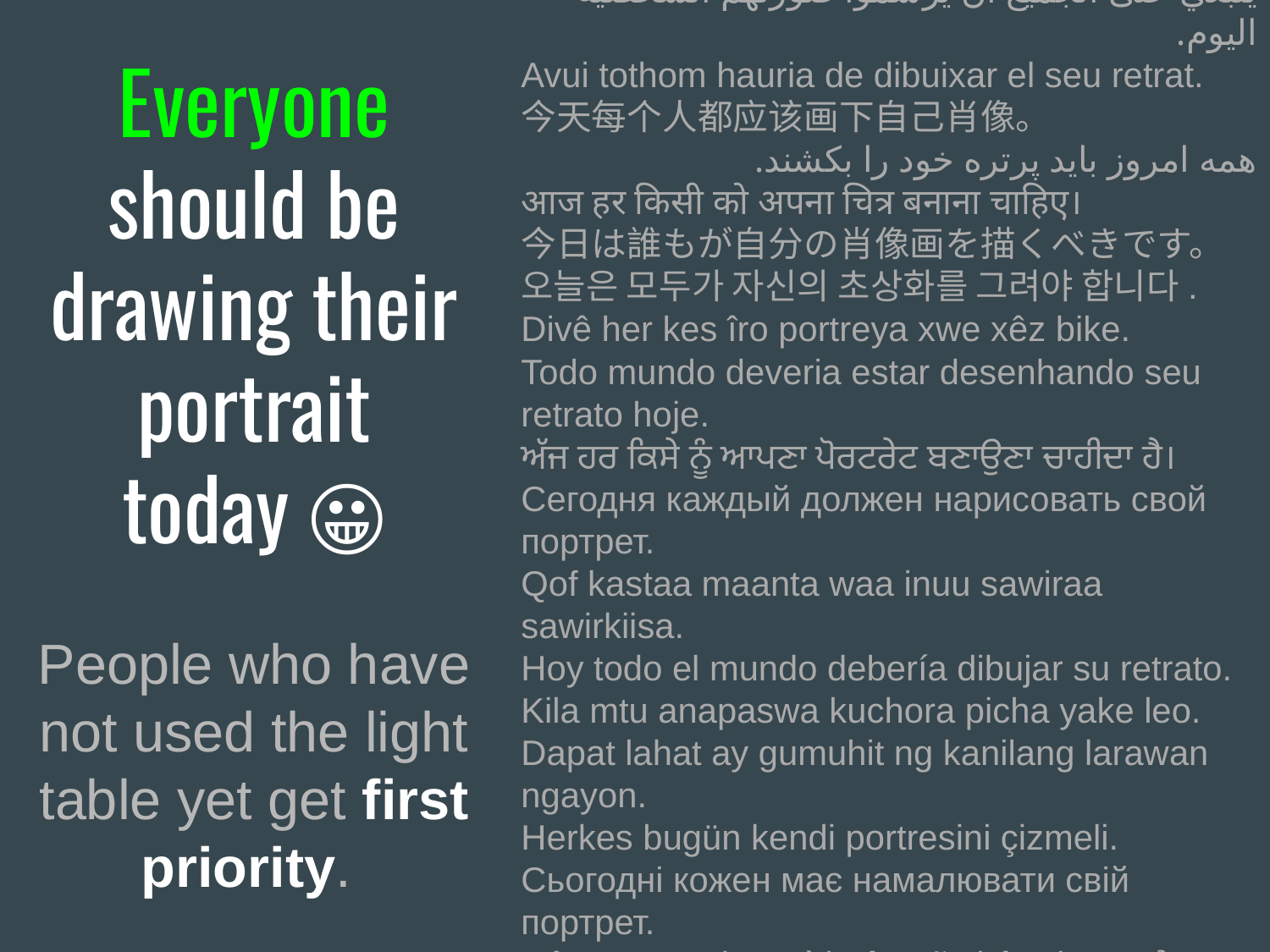

Everyone should be drawing their portrait today 😀

People who have not used the light table yet get first priority.
ዛሬ ሁሉም ሰው የራሱን ምስል መሳል አለበት።
ينبغي على الجميع أن يرسموا صورتهم الشخصية اليوم.
Avui tothom hauria de dibuixar el seu retrat.
今天每个人都应该画下自己肖像。
همه امروز باید پرتره خود را بکشند.
आज हर किसी को अपना चित्र बनाना चाहिए।
今日は誰もが自分の肖像画を描くべきです。
오늘은 모두가 자신의 초상화를 그려야 합니다.
Divê her kes îro portreya xwe xêz bike.
Todo mundo deveria estar desenhando seu retrato hoje.
ਅੱਜ ਹਰ ਕਿਸੇ ਨੂੰ ਆਪਣਾ ਪੋਰਟਰੇਟ ਬਣਾਉਣਾ ਚਾਹੀਦਾ ਹੈ।
Сегодня каждый должен нарисовать свой портрет.
Qof kastaa maanta waa inuu sawiraa sawirkiisa.
Hoy todo el mundo debería dibujar su retrato.
Kila mtu anapaswa kuchora picha yake leo.
Dapat lahat ay gumuhit ng kanilang larawan ngayon.
Herkes bugün kendi portresini çizmeli.
Сьогодні кожен має намалювати свій портрет.
Hôm nay mọi người nên vẽ chân dung của mình.